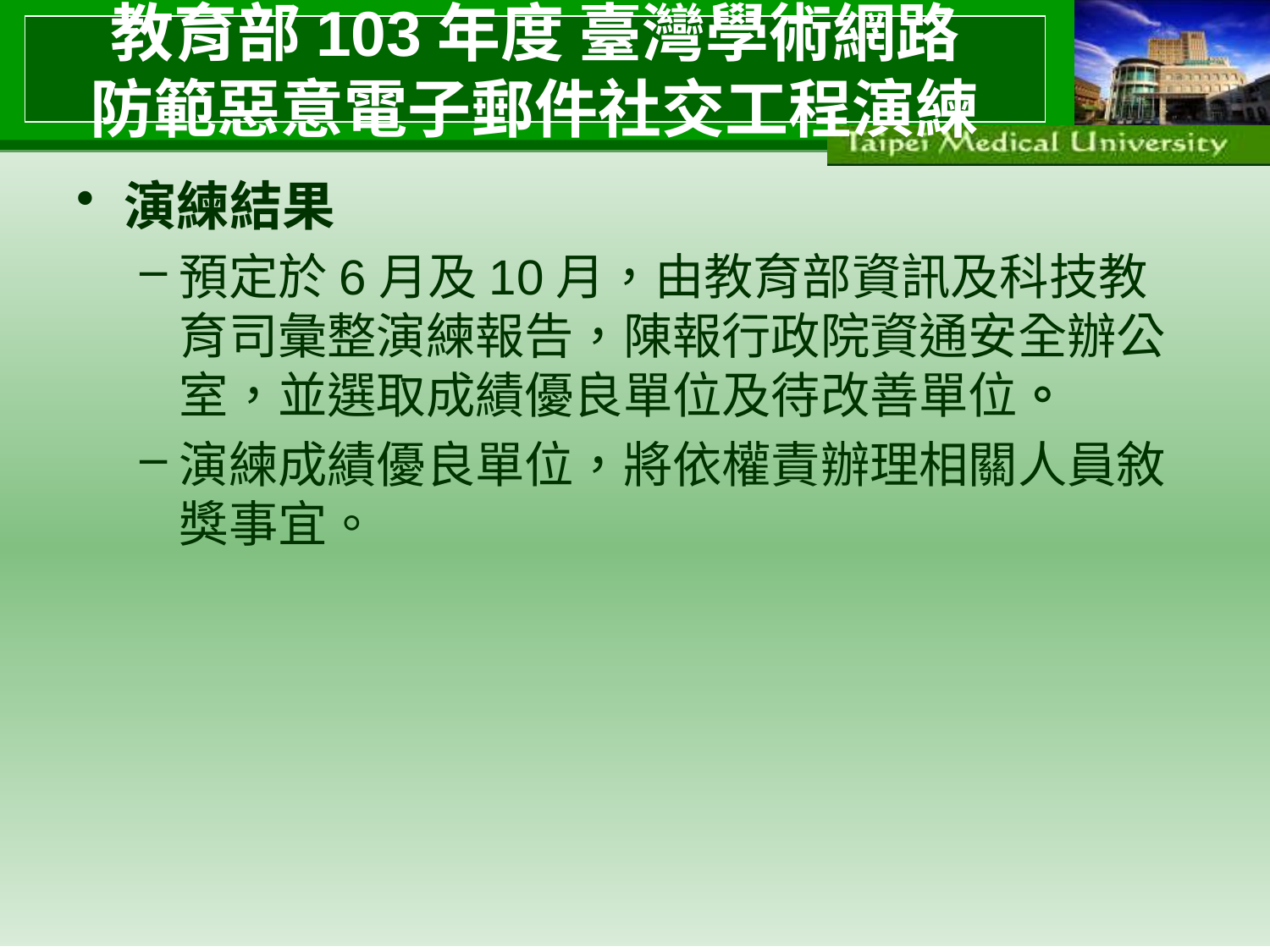

# 教育部103年度 臺灣學術網路 防範惡意電子郵件社交工程演練
演練結果
預定於6月及10月，由教育部資訊及科技教育司彙整演練報告，陳報行政院資通安全辦公室，並選取成績優良單位及待改善單位。
演練成績優良單位，將依權責辦理相關人員敘獎事宜。